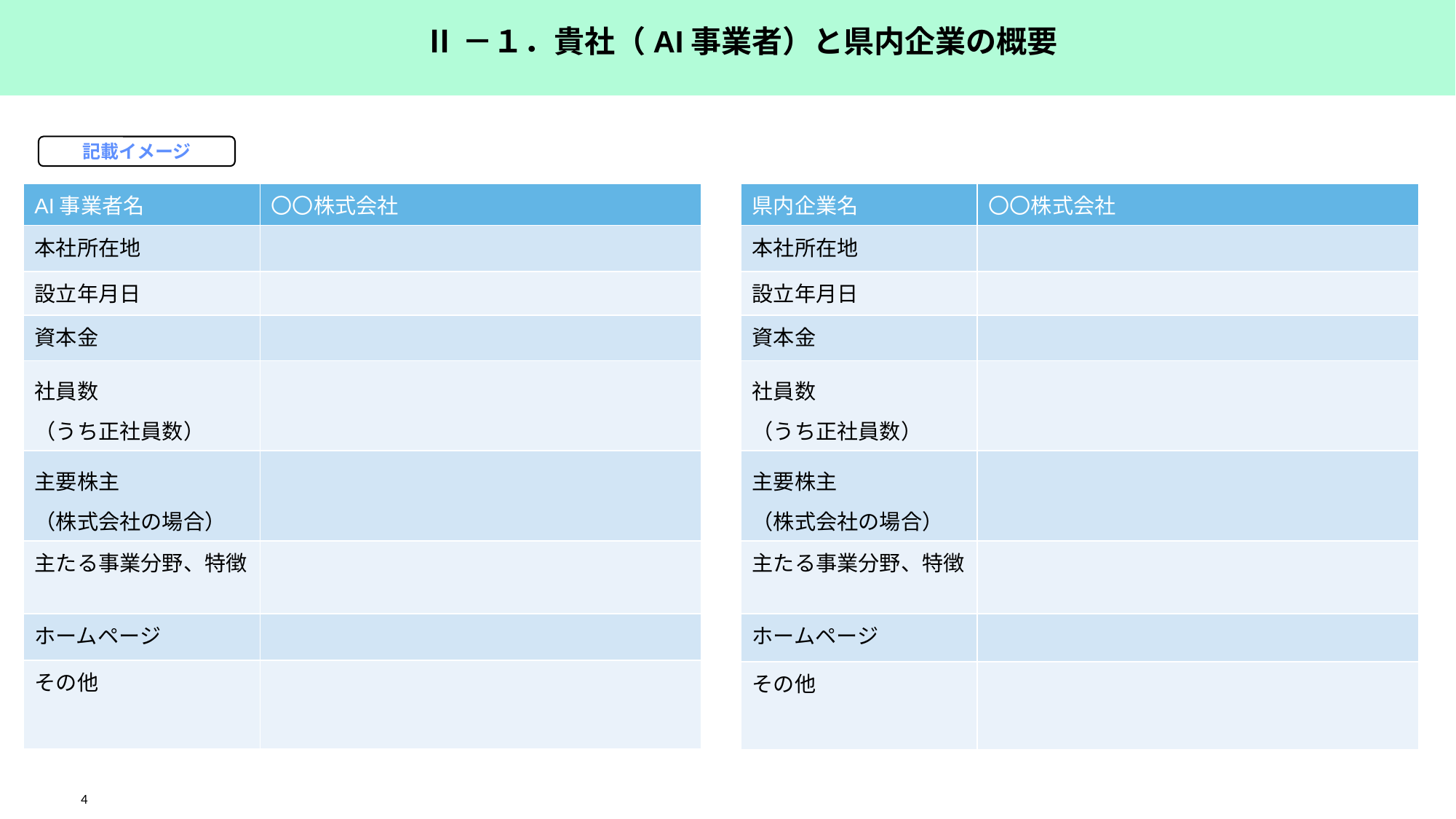

Ⅱ－１．貴社（AI事業者）と県内企業の概要
記載イメージ
| AI事業者名 | 〇〇株式会社 |
| --- | --- |
| 本社所在地 |  |
| 設立年月日 |  |
| 資本金 |  |
| 社員数 （うち正社員数） |  |
| 主要株主 （株式会社の場合） |  |
| 主たる事業分野、特徴 |  |
| ホームページ |  |
| その他 |  |
| 県内企業名 | 〇〇株式会社 |
| --- | --- |
| 本社所在地 |  |
| 設立年月日 |  |
| 資本金 |  |
| 社員数 （うち正社員数） |  |
| 主要株主 （株式会社の場合） |  |
| 主たる事業分野、特徴 |  |
| ホームページ |  |
| その他 |  |
4